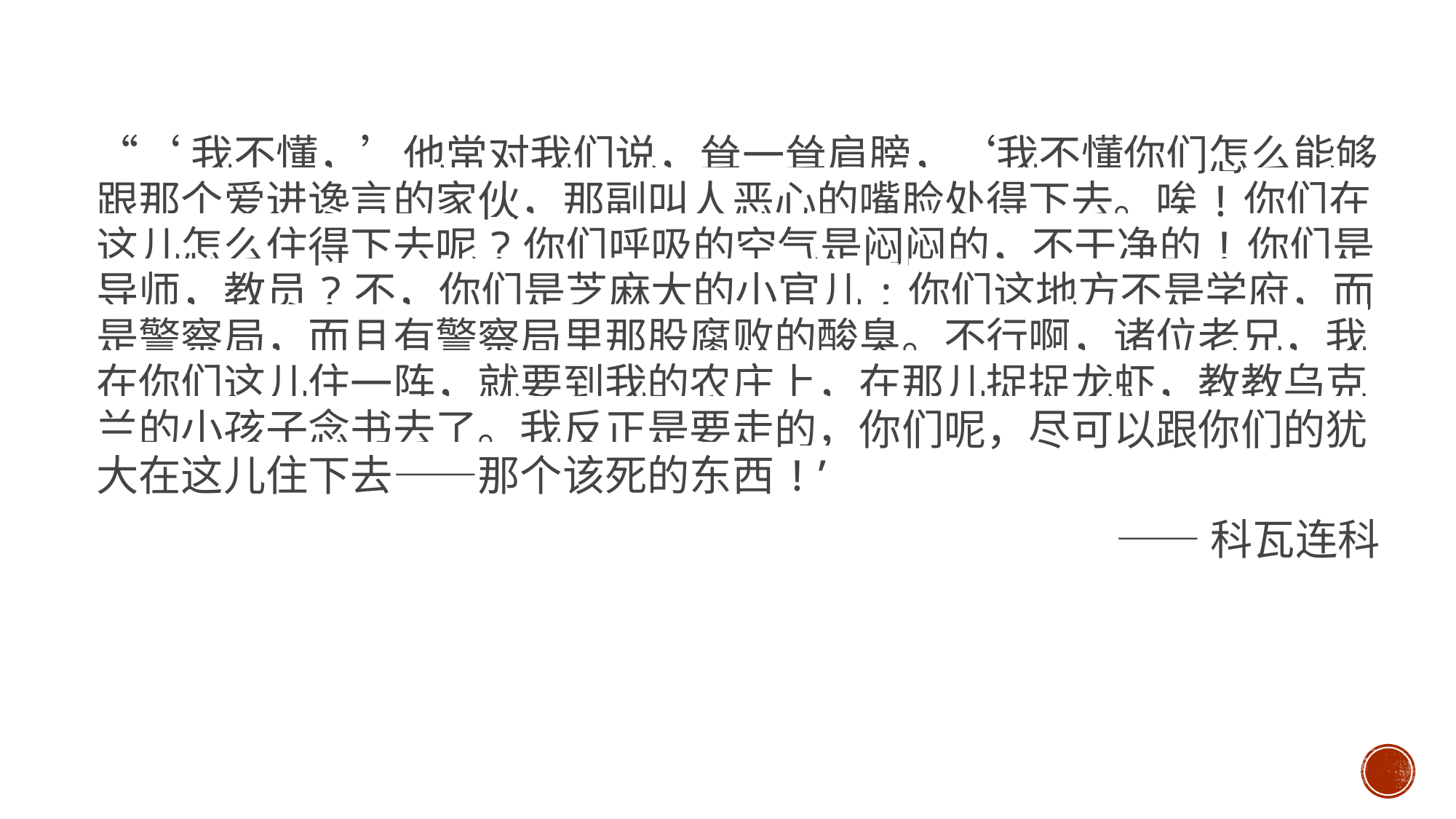

“‘我不懂，’他常对我们说，耸一耸肩膀，‘我不懂你们怎么能够跟那个爱进谗言的家伙，那副叫人恶心的嘴脸处得下去。唉!你们在这儿怎么住得下去呢?你们呼吸的空气是闷闷的，不干净的!你们是导师，教员?不，你们是芝麻大的小官儿;你们这地方不是学府，而是警察局，而且有警察局里那股腐败的酸臭。不行啊，诸位老兄，我在你们这儿住一阵，就要到我的农庄上，在那儿捉捉龙虾，教教乌克兰的小孩子念书去了。我反正是要走的，你们呢，尽可以跟你们的犹大在这儿住下去——那个该死的东西!’
——科瓦连科